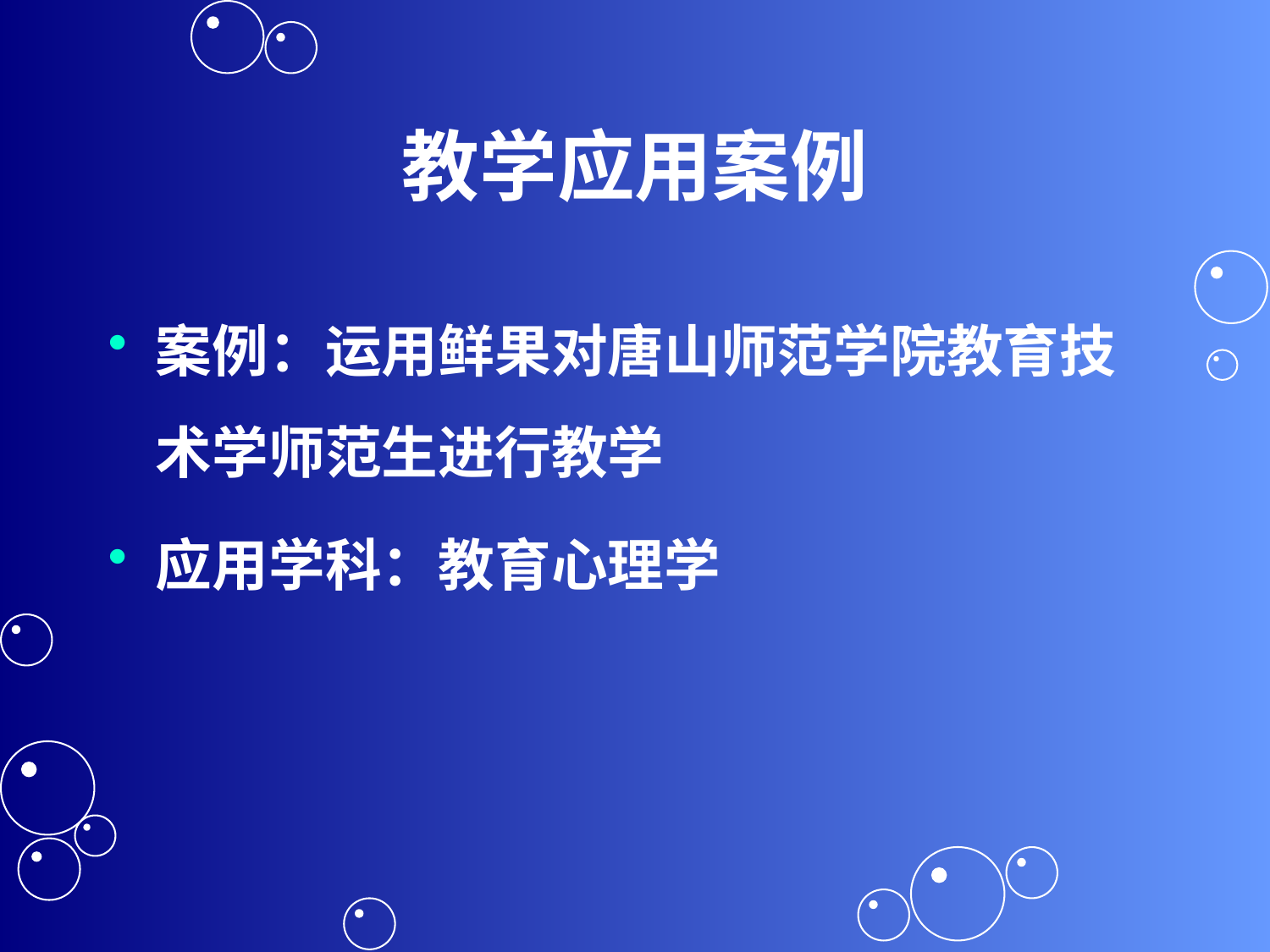

# 教学应用案例
案例：运用鲜果对唐山师范学院教育技术学师范生进行教学
应用学科：教育心理学